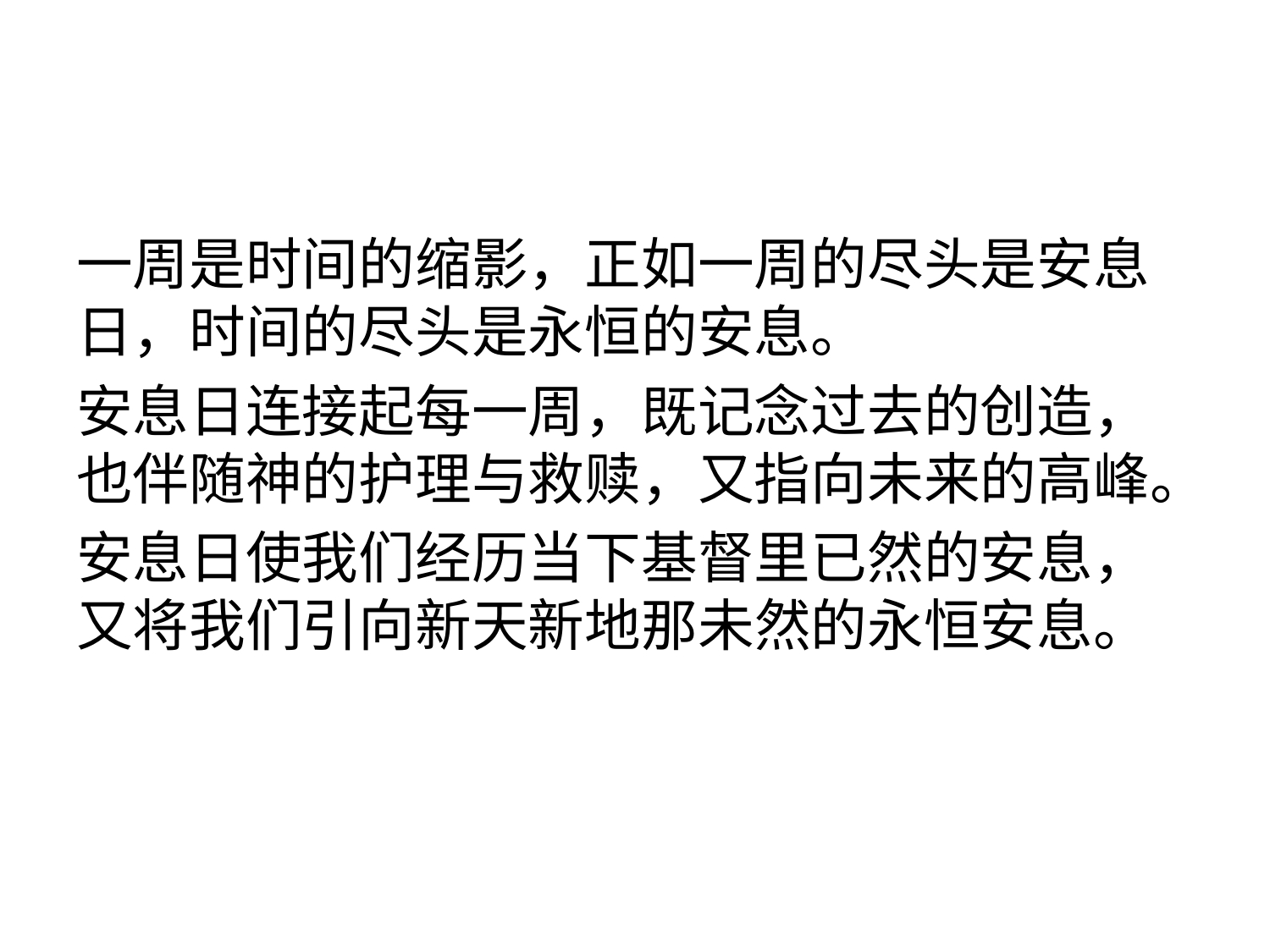

#
一周是时间的缩影，正如一周的尽头是安息日，时间的尽头是永恒的安息。
安息日连接起每一周，既记念过去的创造，也伴随神的护理与救赎，又指向未来的高峰。
安息日使我们经历当下基督里已然的安息，又将我们引向新天新地那未然的永恒安息。